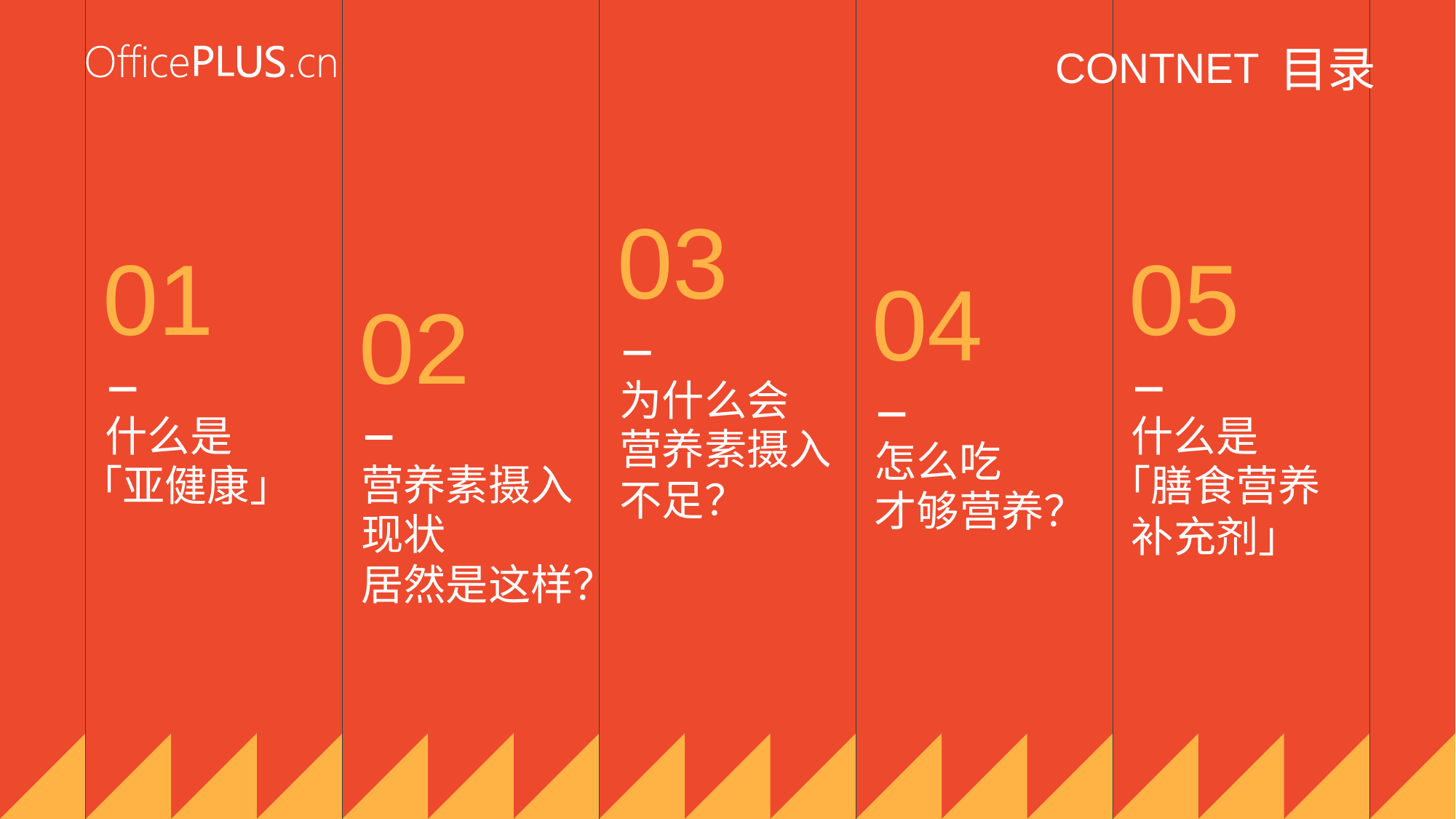

目录
CONTNET
03
01
05
04
02

为什么会

什么是
「亚健康」
什么是

营养素摄入
怎么吃

营养素摄入
「膳食营养
不足？
才够营养？
现状
补充剂」
居然是这样？